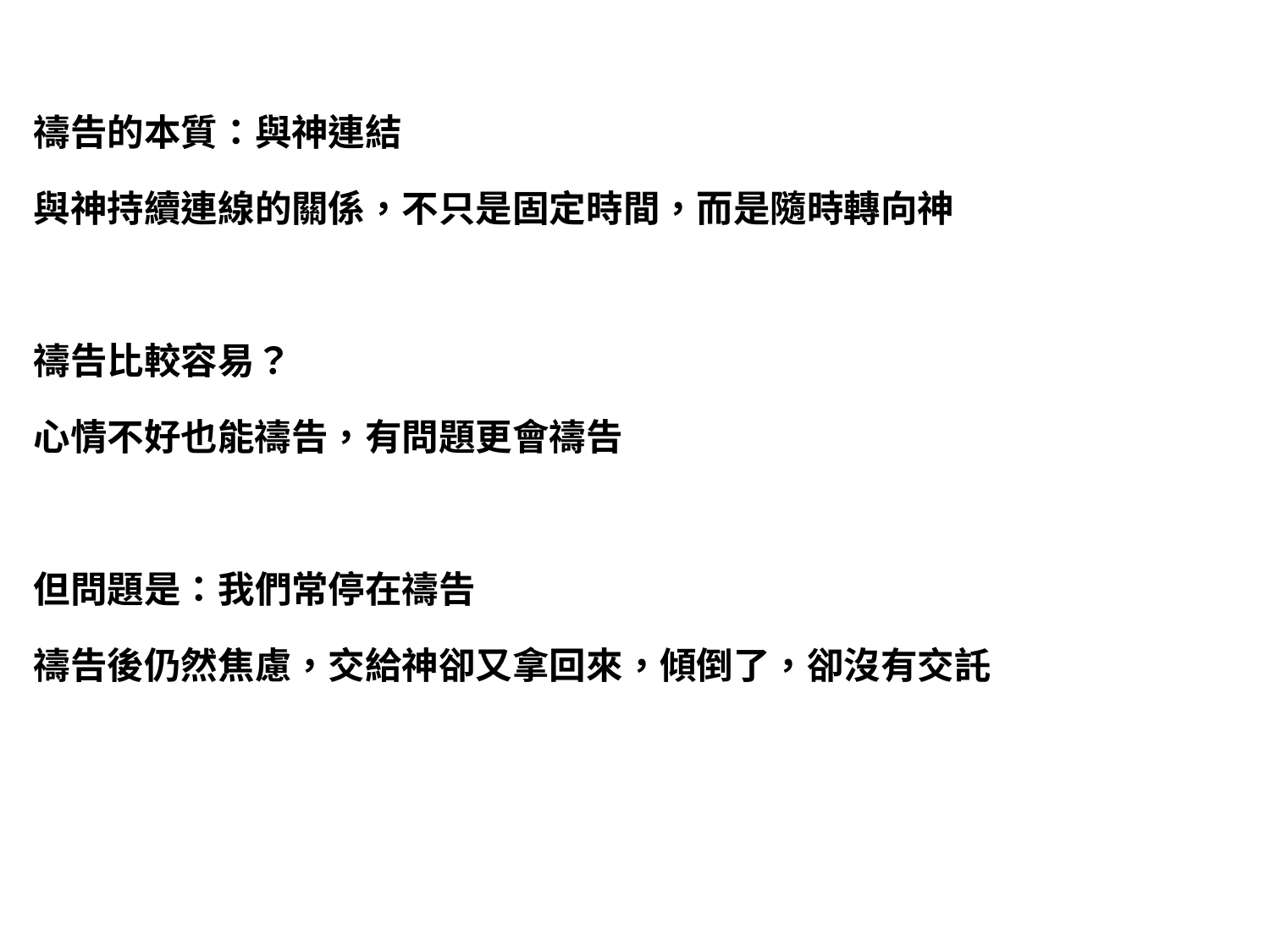

禱告的本質：與神連結
與神持續連線的關係，不只是固定時間，而是隨時轉向神

禱告比較容易？
心情不好也能禱告，有問題更會禱告

但問題是：我們常停在禱告
禱告後仍然焦慮，交給神卻又拿回來，傾倒了，卻沒有交託